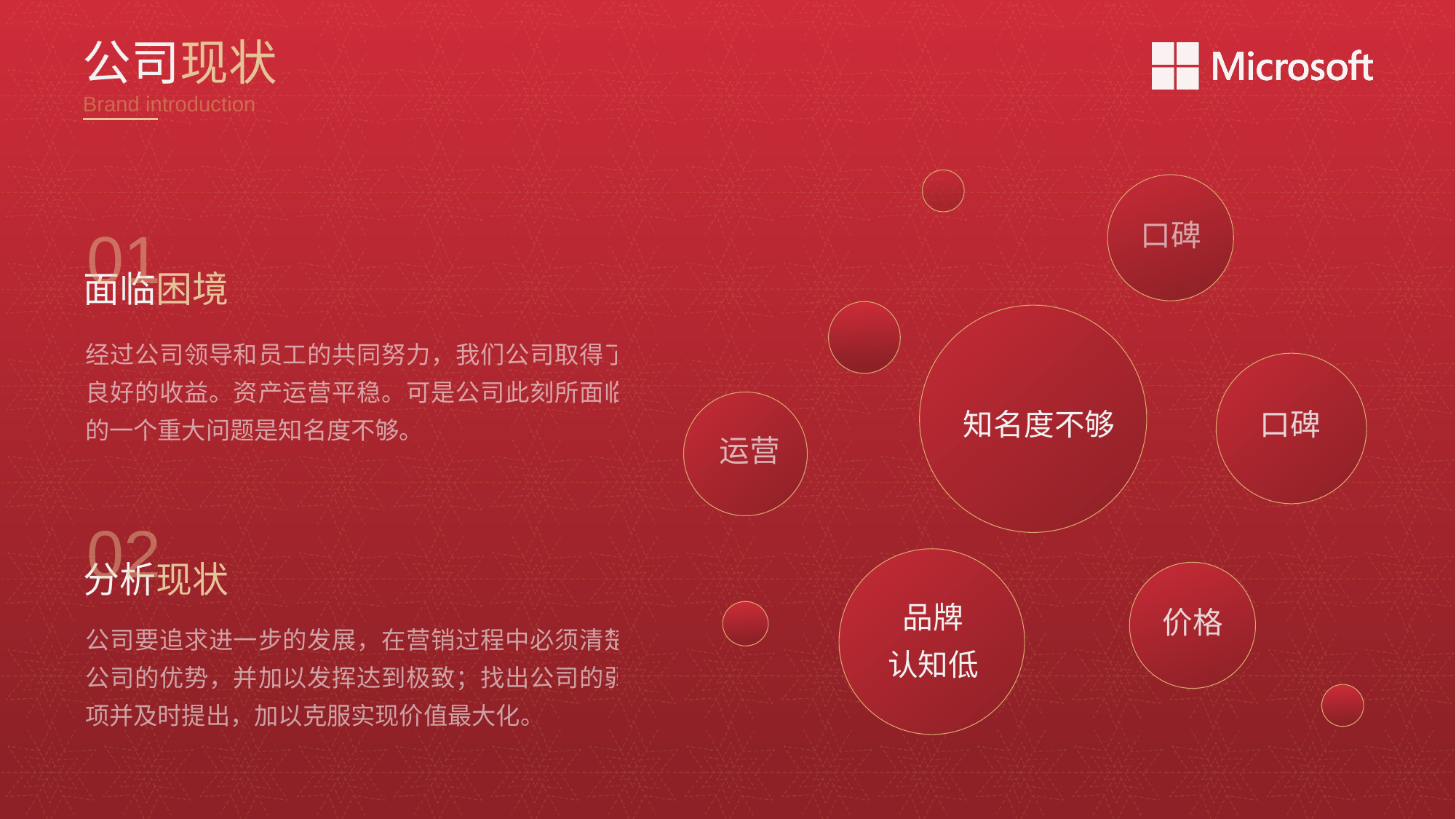

公司现状
Brand introduction

口碑
01
面临困境

经过公司领导和员工的共同努力，我们公司取得了良好的收益。资产运营平稳。可是公司此刻所面临的一个重大问题是知名度不够。

知名度不够
口碑
运营
02

分析现状

品牌
认知低
价格
公司要追求进一步的发展，在营销过程中必须清楚公司的优势，并加以发挥达到极致；找出公司的弱项并及时提出，加以克服实现价值最大化。